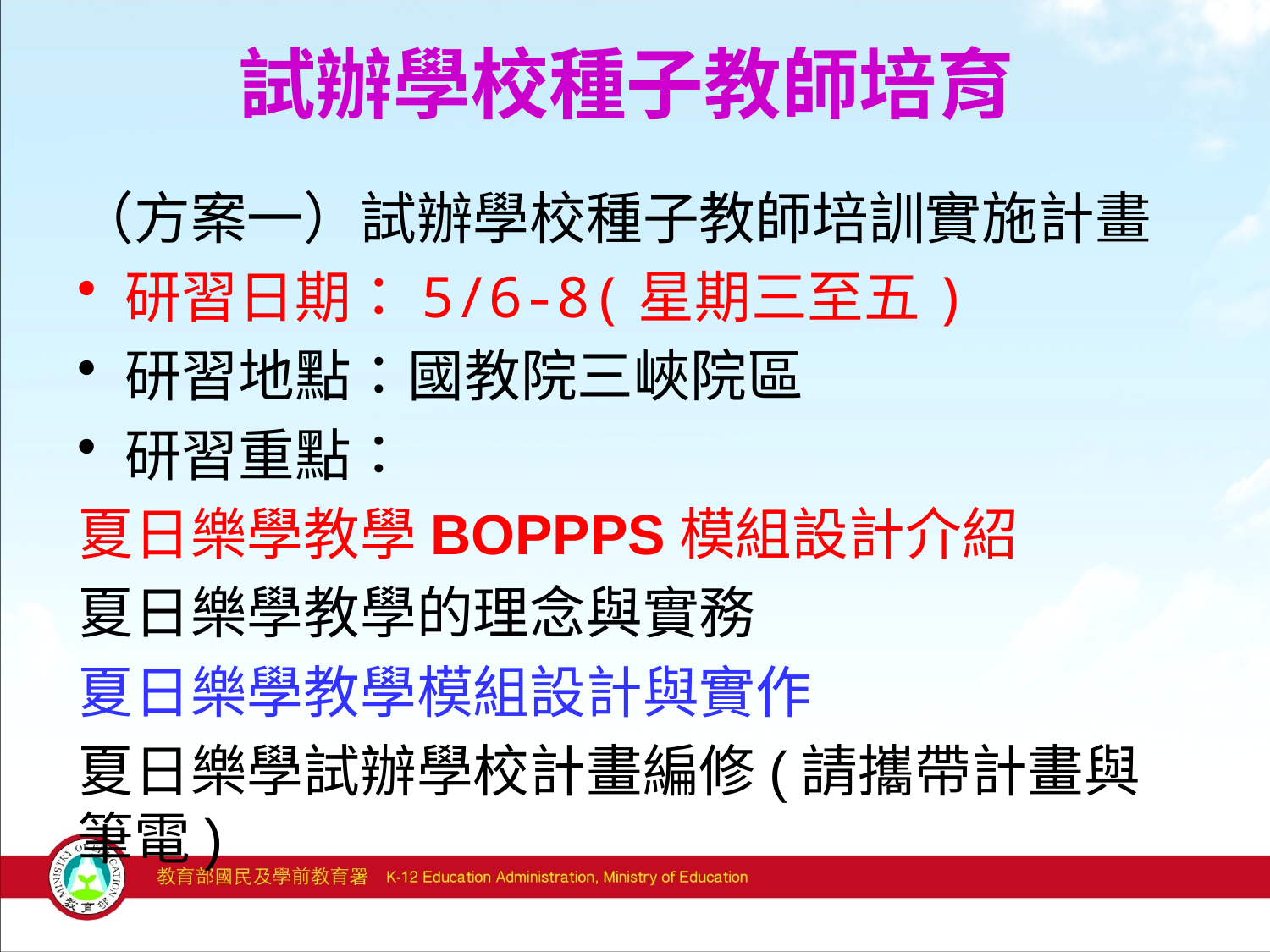

# 試辦學校種子教師培育
（方案一）試辦學校種子教師培訓實施計畫
研習日期：5/6-8(星期三至五)
研習地點：國教院三峽院區
研習重點：
夏日樂學教學BOPPPS模組設計介紹
夏日樂學教學的理念與實務
夏日樂學教學模組設計與實作
夏日樂學試辦學校計畫編修(請攜帶計畫與筆電)